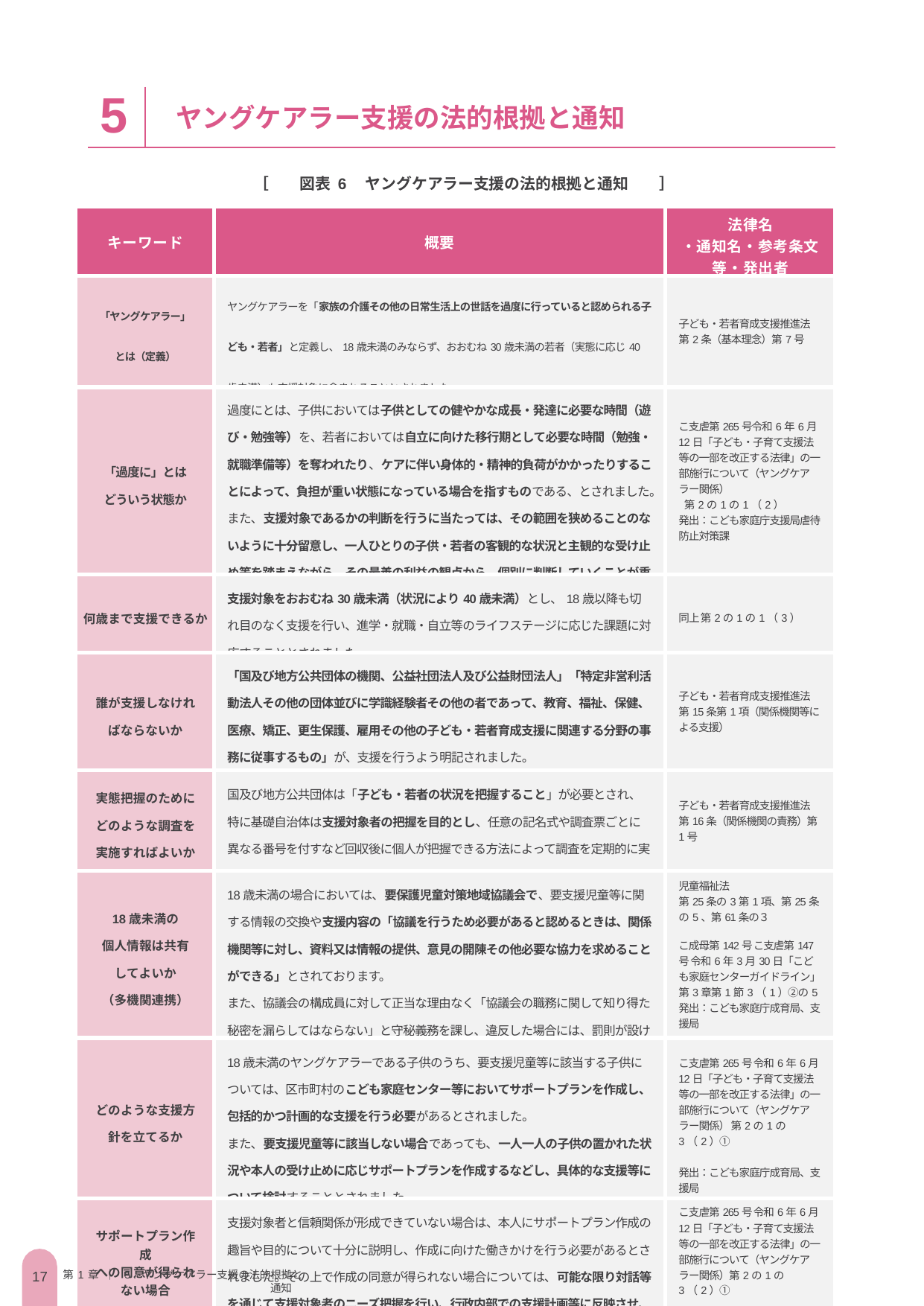

5

ヤングケアラー支援の法的根拠と通知
［　　図表 6　ヤングケアラー支援の法的根拠と通知　　］
| キーワード | 概要 | 法律名 ・通知名・参考条文等・発出者 |
| --- | --- | --- |
| 「ヤングケアラー」 とは（定義） | ヤングケアラーを「家族の介護その他の日常生活上の世話を過度に行っていると認められる子ども・若者」と定義し、18歳未満のみならず、おおむね30歳未満の若者（実態に応じ40歳未満）も支援対象に含まれることとされました。 | 子ども・若者育成支援推進法 第2条（基本理念）第7号 |
| 「過度に」とは どういう状態か | 過度にとは、子供においては子供としての健やかな成長・発達に必要な時間（遊び・勉強等）を、若者においては自立に向けた移行期として必要な時間（勉強・就職準備等）を奪われたり、ケアに伴い身体的・精神的負荷がかかったりすることによって、負担が重い状態になっている場合を指すものである、とされました。 また、支援対象であるかの判断を行うに当たっては、その範囲を狭めることのないように十分留意し、一人ひとりの子供・若者の客観的な状況と主観的な受け止め等を踏まえながら、その最善の利益の観点から、個別に判断していくことが重要です。 | こ支虐第265号令和6年6月12日「子ども・子育て支援法等の一部を改正する法律」の一部施行について（ヤングケアラー関係） 第2の1の1（2） 発出：こども家庭庁支援局虐待防止対策課 |
| 何歳まで支援できるか | 支援対象をおおむね30歳未満（状況により40歳未満）とし、18歳以降も切れ目のなく支援を行い、進学・就職・自立等のライフステージに応じた課題に対応することとされました。 | 同上 第2の1の1（3） |
| 誰が支援しなければならないか | 「国及び地方公共団体の機関、公益社団法人及び公益財団法人」「特定非営利活動法人その他の団体並びに学識経験者その他の者であって、教育、福祉、保健、医療、矯正、更生保護、雇用その他の子ども・若者育成支援に関連する分野の事務に従事するもの」が、支援を行うよう明記されました。 | 子ども・若者育成支援推進法 第15条第1項（関係機関等による支援） |
| 実態把握のために どのような調査を実施すればよいか | 国及び地方公共団体は「子ども・若者の状況を把握すること」が必要とされ、特に基礎自治体は支援対象者の把握を目的とし、任意の記名式や調査票ごとに異なる番号を付すなど回収後に個人が把握できる方法によって調査を定期的に実施することが重要であるとされました。 | 子ども・若者育成支援推進法 第16条（関係機関の責務）第1号 |
| 18歳未満の 個人情報は共有 してよいか （多機関連携） | 18歳未満の場合においては、要保護児童対策地域協議会で、要支援児童等に関する情報の交換や支援内容の「協議を行うため必要があると認めるときは、関係機関等に対し、資料又は情報の提供、意見の開陳その他必要な協力を求めることができる」とされております。 また、協議会の構成員に対して正当な理由なく「協議会の職務に関して知り得た秘密を漏らしてはならない」と守秘義務を課し、違反した場合には、罰則が設けられています。 | 児童福祉法 第25条の3第1項、第25条の5、第61条の３ こ成母第142号 こ支虐第147号 令和6年3月30日「こども家庭センターガイドライン」 第3章第1節3（1）②の5 発出：こども家庭庁成育局、支援局 |
| どのような支援方針を立てるか | 18歳未満のヤングケアラーである子供のうち、要支援児童等に該当する子供については、区市町村のこども家庭センター等においてサポートプランを作成し、包括的かつ計画的な支援を行う必要があるとされました。 また、要支援児童等に該当しない場合であっても、一人一人の子供の置かれた状況や本人の受け止めに応じサポートプランを作成するなどし、具体的な支援等について検討することとされました。 | こ支虐第265号 令和6年6月12日「子ども・子育て支援法等の一部を改正する法律」の一部施行について（ヤングケアラー関係） 第2の1の3（2）① 発出：こども家庭庁成育局、支援局 |
| サポートプラン作成 への同意が得られない場合 | 支援対象者と信頼関係が形成できていない場合は、本人にサポートプラン作成の趣旨や目的について十分に説明し、作成に向けた働きかけを行う必要があるとされました。その上で作成の同意が得られない場合については、可能な限り対話等を通じて支援対象者のニーズ把握を行い、行政内部での支援計画等に反映させ、支援を実施することとされました。 | こ支虐第265号 令和6年6月12日「子ども・子育て支援法等の一部を改正する法律」の一部施行について（ヤングケアラー関係）第2の1の3（2）① 発出：こども家庭庁支援局虐待防止対策課 |

第1章 ｜ 5 . ヤングケアラー支援の法的根拠と通知
17